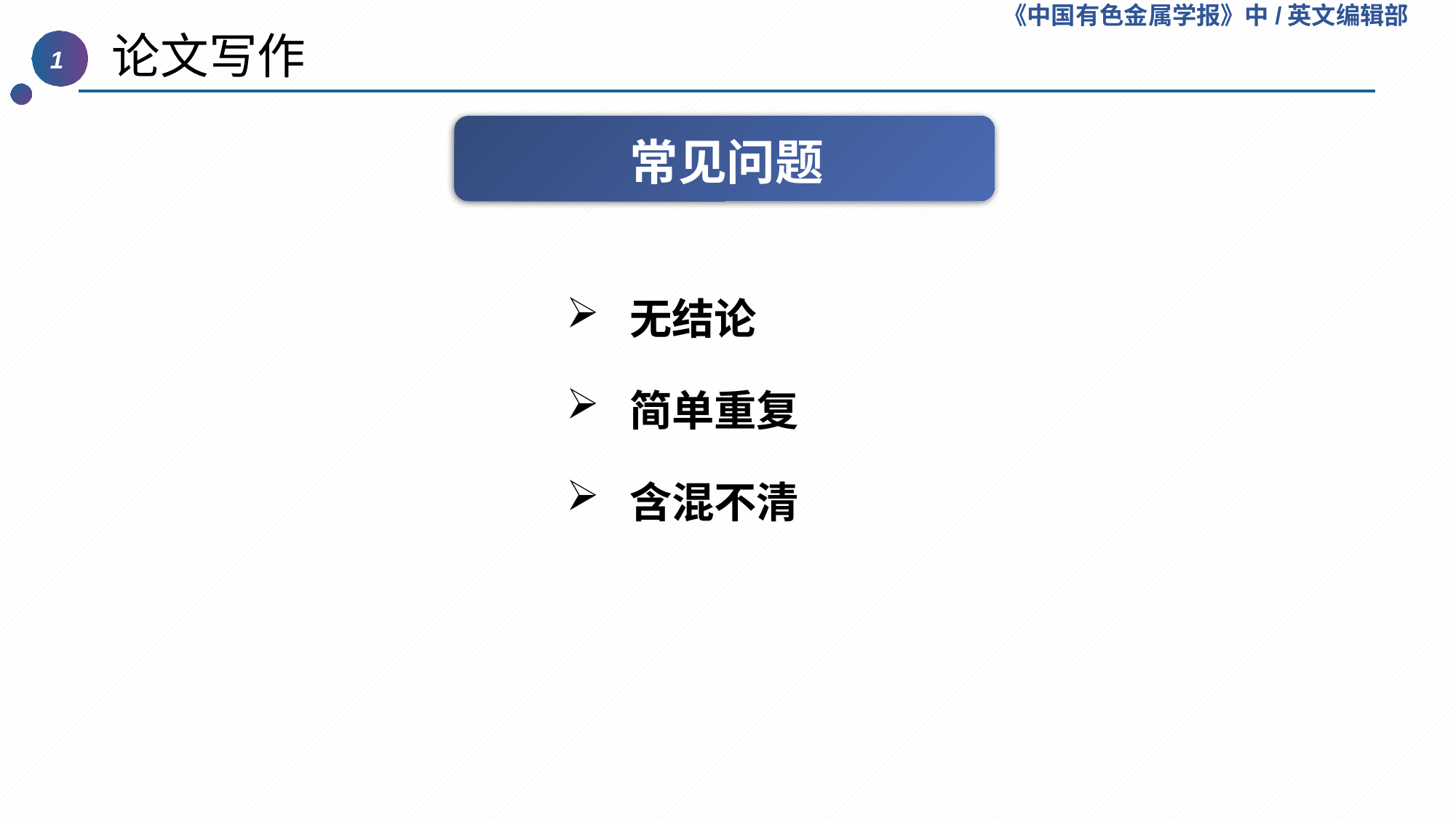

《中国有色金属学报》中/英文编辑部
      论文写作

1

常见问题
  无结论
  简单重复
  含混不清